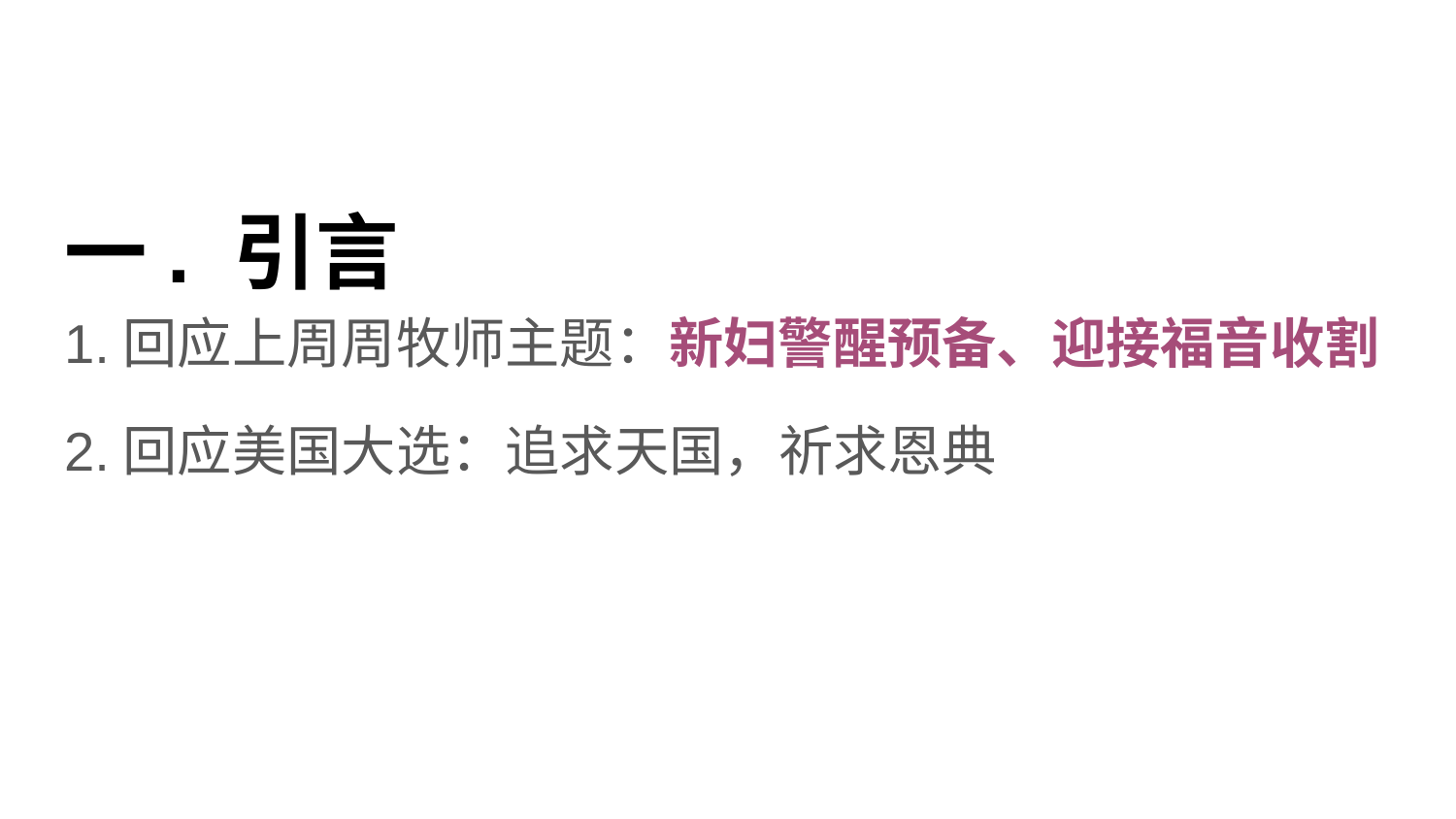

#

一. 引言
1.回应上周周牧师主题：新妇警醒预备、迎接福音收割
2.回应美国大选：追求天国，祈求恩典